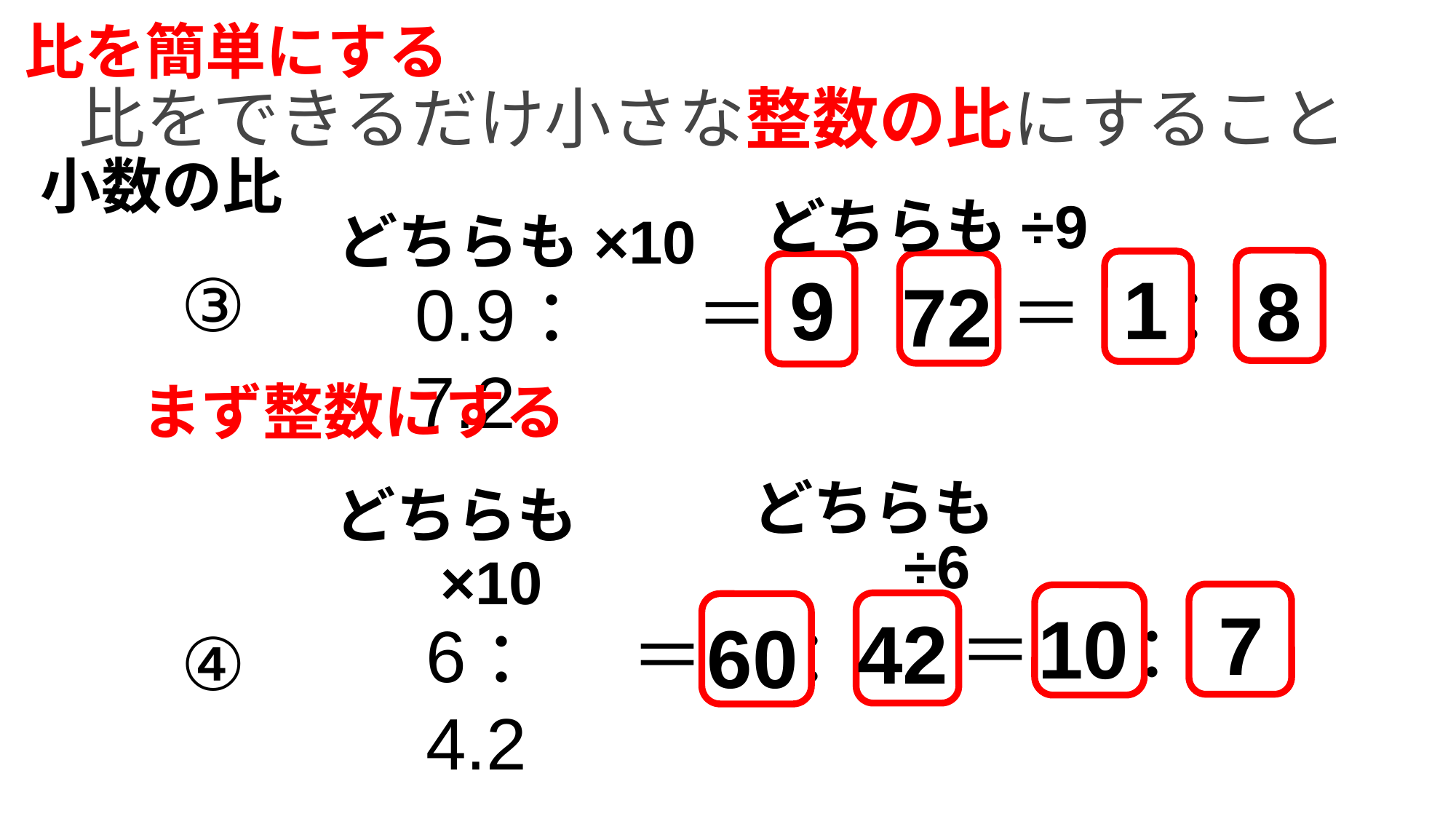

比を簡単にする
比をできるだけ小さな整数の比にすること
小数の比
どちらも÷9
どちらも×10

③
：
＝
0.9：7.2
＝
：
1
9
8
72
まず整数にする
どちらも
どちらも
÷6
×10

＝
：
：
6：4.2
＝
④
7
10
42
60